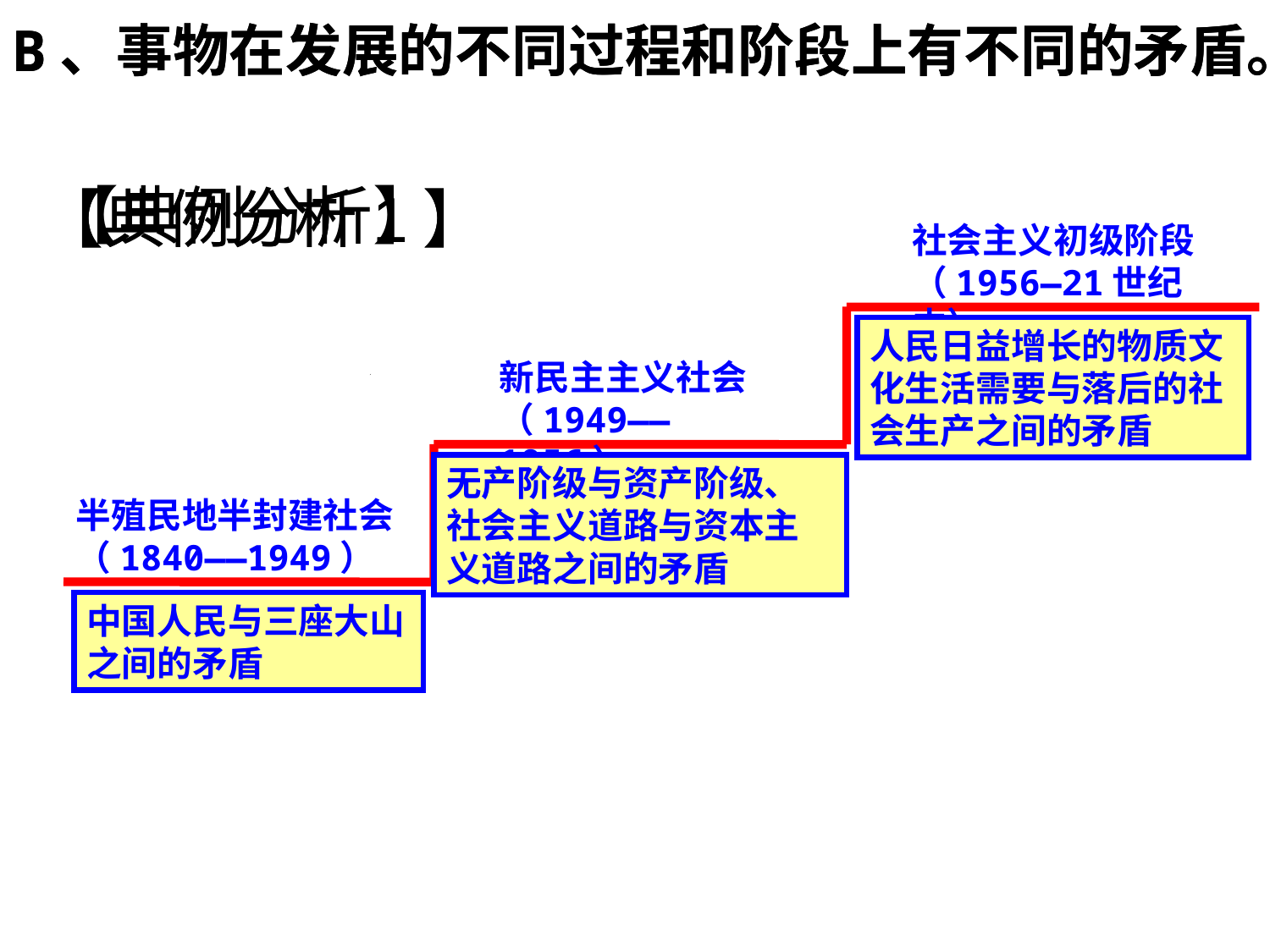

B、事物在发展的不同过程和阶段上有不同的矛盾。
B、事物在发展的不同过程和阶段上有不同的矛盾。
【典例分析】
【典例分析1】
【典例分析1】
社会主义初级阶段（1956—21世纪中）

人民日益增长的物质文化生活需要与落后的社会生产之间的矛盾
新民主主义社会（1949——1956）

无产阶级与资产阶级、社会主义道路与资本主义道路之间的矛盾
半殖民地半封建社会（1840——1949）

中国人民与三座大山之间的矛盾